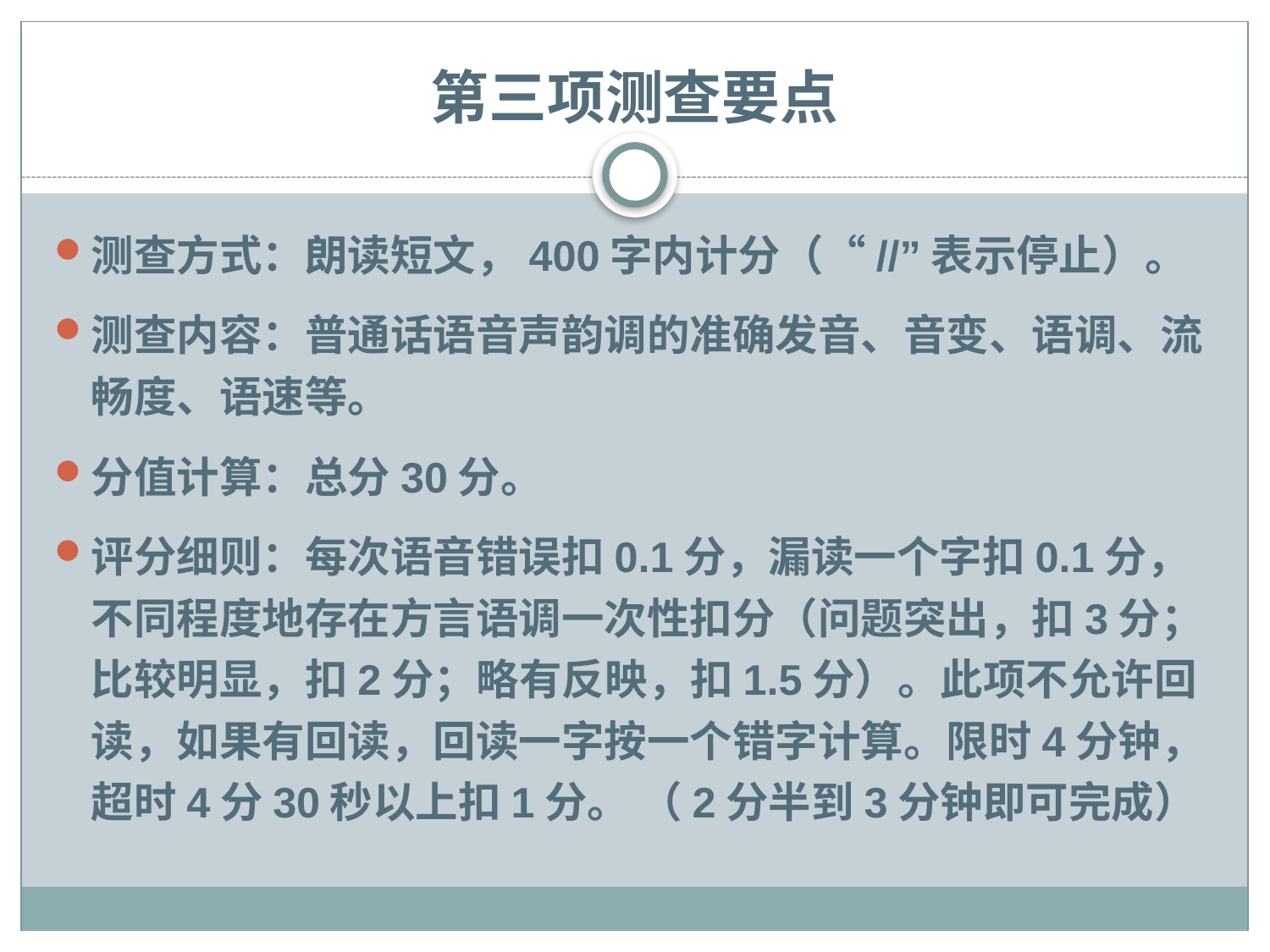

# 第三项测查要点
测查方式：朗读短文，400字内计分（“//”表示停止）。
测查内容：普通话语音声韵调的准确发音、音变、语调、流畅度、语速等。
分值计算：总分30分。
评分细则：每次语音错误扣0.1分，漏读一个字扣0.1分，不同程度地存在方言语调一次性扣分（问题突出，扣3分；比较明显，扣2分；略有反映，扣1.5分）。此项不允许回读，如果有回读，回读一字按一个错字计算。限时4分钟，超时4分30秒以上扣1分。 （2分半到3分钟即可完成）